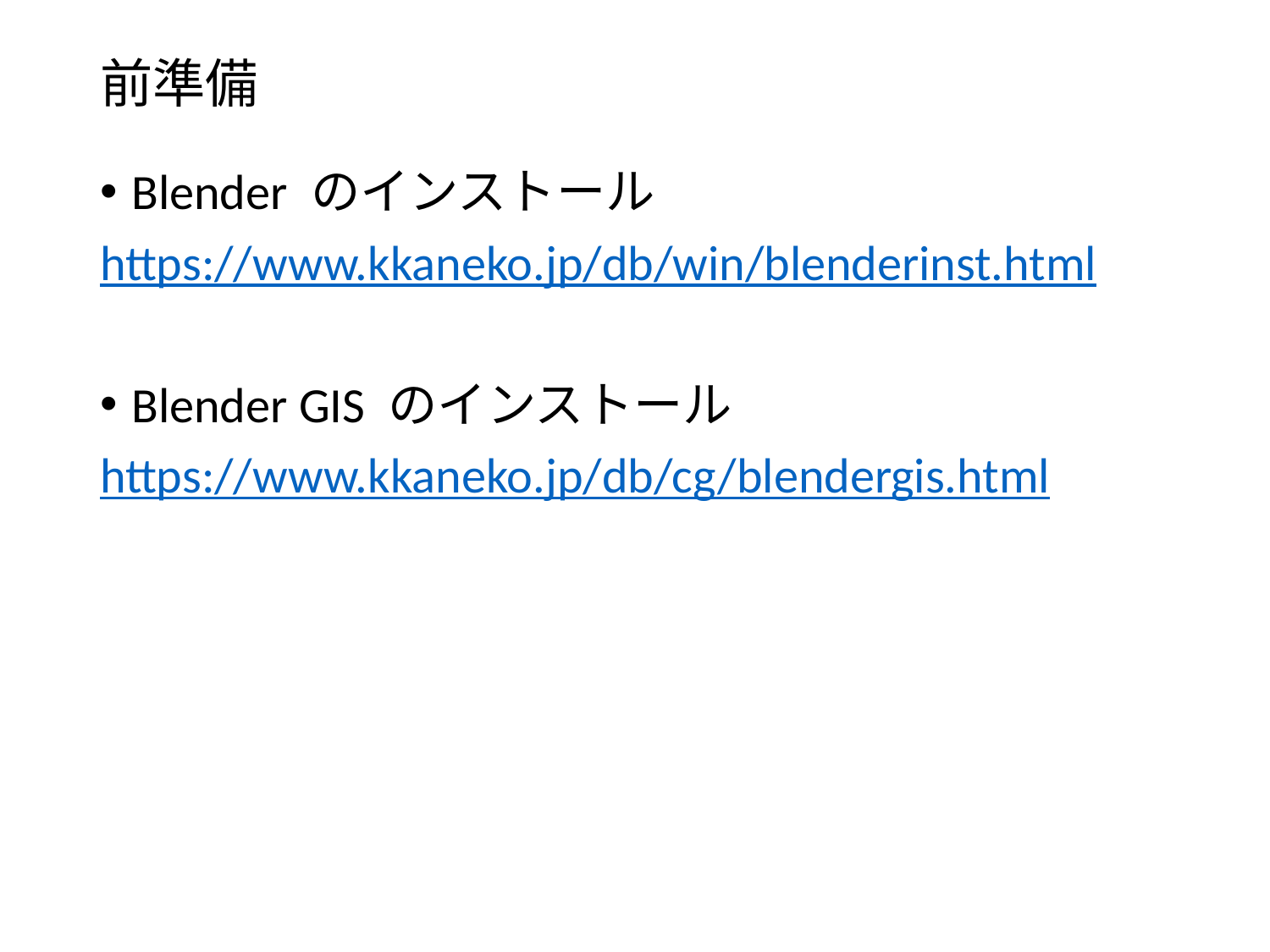

# 前準備
Blender のインストール
https://www.kkaneko.jp/db/win/blenderinst.html

Blender GIS のインストール
https://www.kkaneko.jp/db/cg/blendergis.html